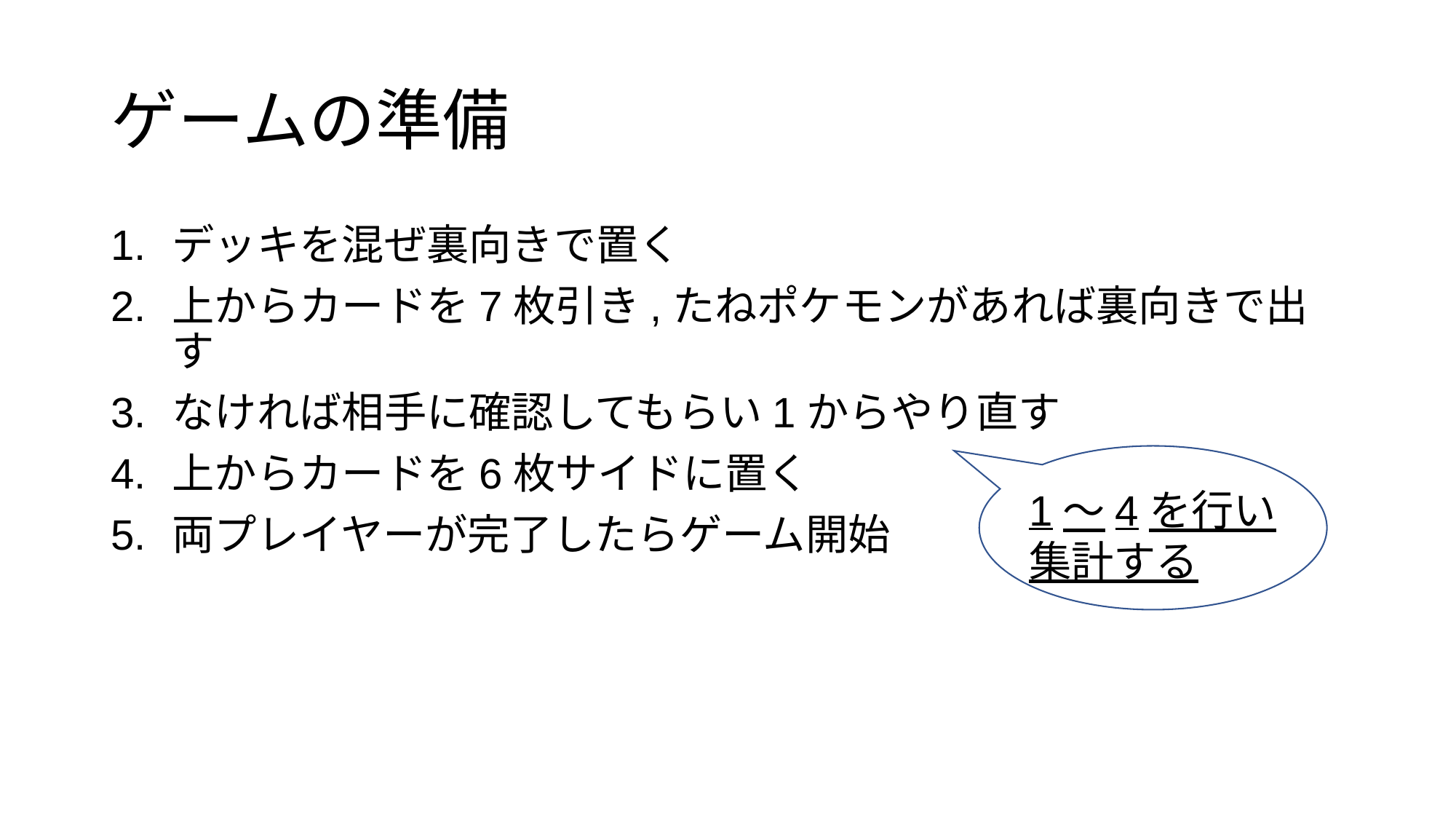

# ゲームの準備
デッキを混ぜ裏向きで置く
上からカードを7枚引き,たねポケモンがあれば裏向きで出す
なければ相手に確認してもらい1からやり直す
上からカードを6枚サイドに置く
両プレイヤーが完了したらゲーム開始

1～4を行い
集計する